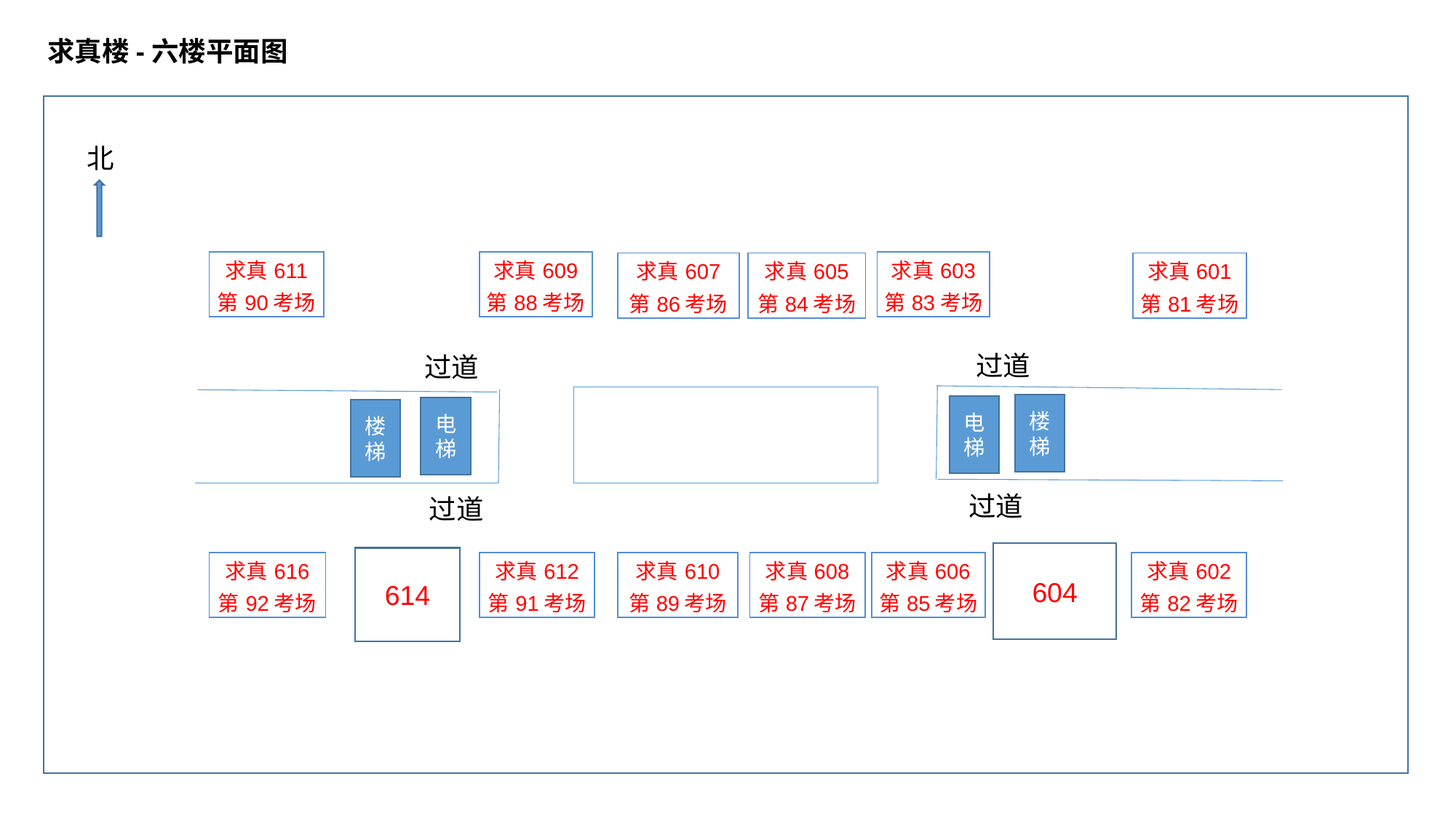

求真楼-六楼平面图

北

| 求真611 |
| --- |
| 第90考场 |
| 求真609 |
| --- |
| 第88考场 |
| 求真603 |
| --- |
| 第83考场 |
| 求真607 |
| --- |
| 第86考场 |
| 求真605 |
| --- |
| 第84考场 |
| 求真601 |
| --- |
| 第81考场 |
过道
过道

楼梯
电梯
电梯
楼梯
过道
过道
604
614
| 求真616 |
| --- |
| 第92考场 |
| 求真612 |
| --- |
| 第91考场 |
| 求真610 |
| --- |
| 第89考场 |
| 求真608 |
| --- |
| 第87考场 |
| 求真606 |
| --- |
| 第85考场 |
| 求真602 |
| --- |
| 第82考场 |